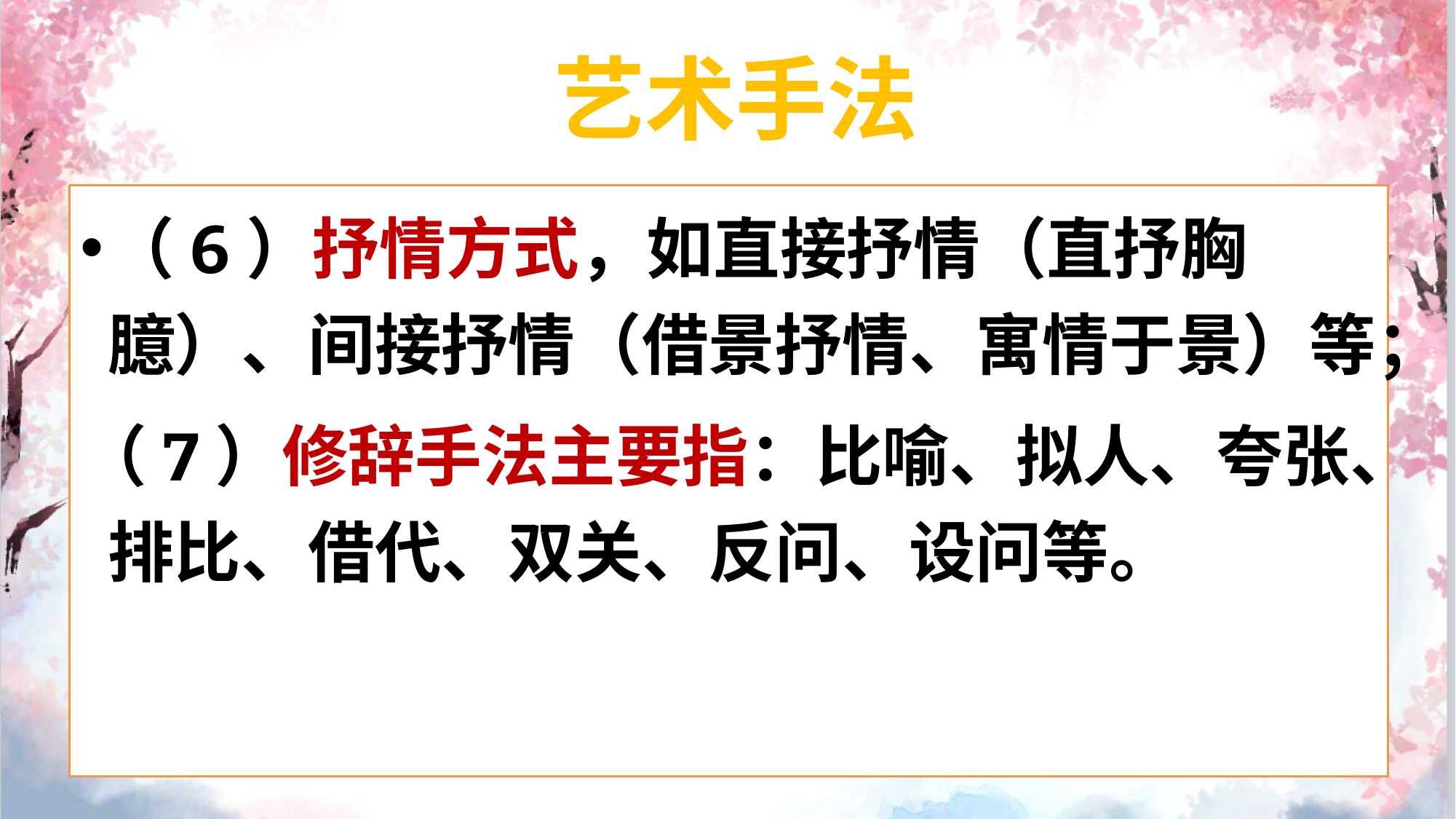

艺术手法
（6）抒情方式，如直接抒情（直抒胸臆）、间接抒情（借景抒情、寓情于景）等；
（7）修辞手法主要指：比喻、拟人、夸张、排比、借代、双关、反问、设问等。